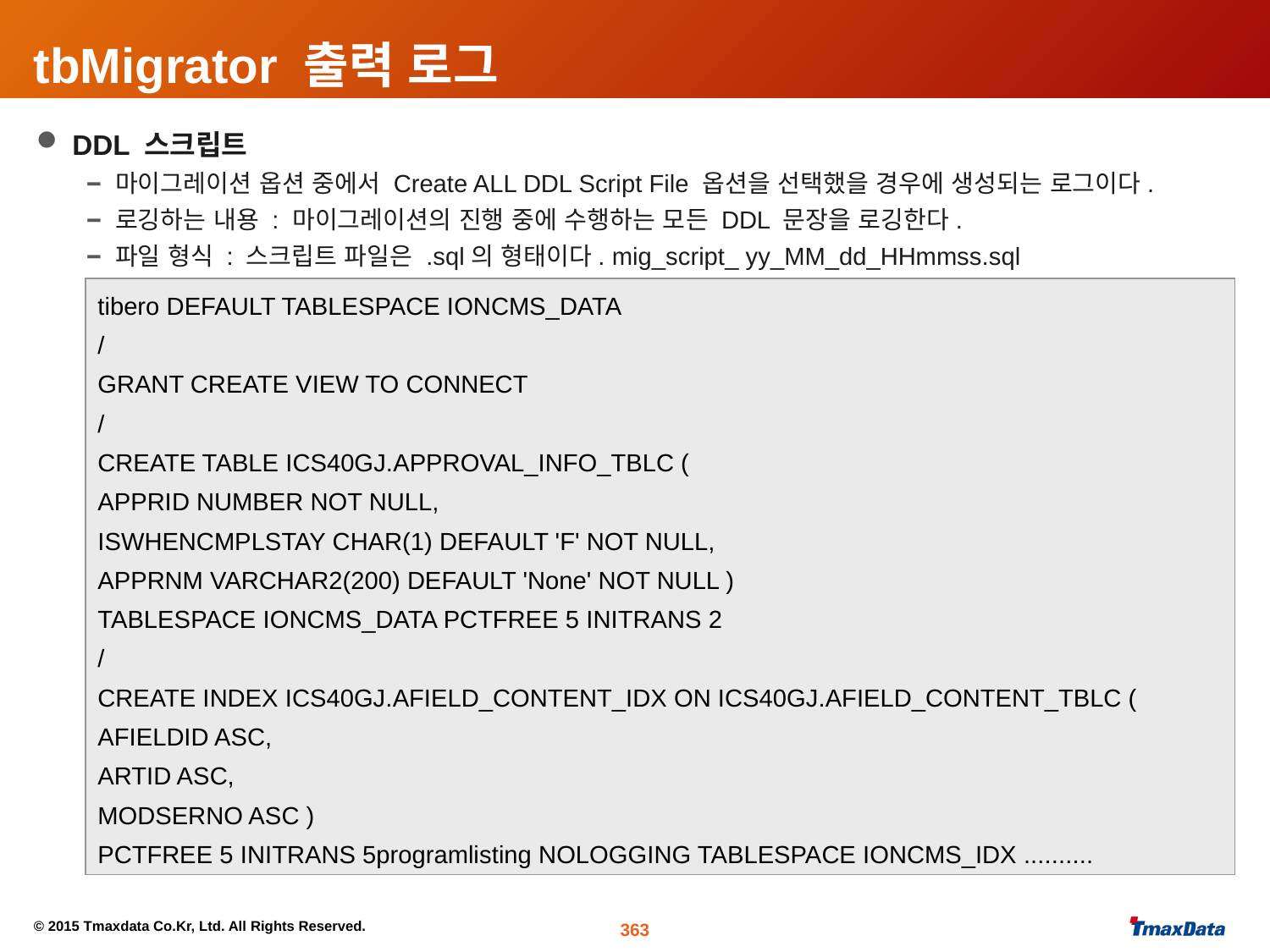

# tbMigrator 출력 로그
 DDL 스크립트
 마이그레이션 옵션 중에서 Create ALL DDL Script File 옵션을 선택했을 경우에 생성되는 로그이다.
 로깅하는 내용 : 마이그레이션의 진행 중에 수행하는 모든 DDL 문장을 로깅한다.
 파일 형식 : 스크립트 파일은 .sql의 형태이다. mig_script_ yy_MM_dd_HHmmss.sql

tibero DEFAULT TABLESPACE IONCMS_DATA
/
GRANT CREATE VIEW TO CONNECT
/
CREATE TABLE ICS40GJ.APPROVAL_INFO_TBLC (
APPRID NUMBER NOT NULL,
ISWHENCMPLSTAY CHAR(1) DEFAULT 'F' NOT NULL,
APPRNM VARCHAR2(200) DEFAULT 'None' NOT NULL )
TABLESPACE IONCMS_DATA PCTFREE 5 INITRANS 2
/
CREATE INDEX ICS40GJ.AFIELD_CONTENT_IDX ON ICS40GJ.AFIELD_CONTENT_TBLC (
AFIELDID ASC,
ARTID ASC,
MODSERNO ASC )
PCTFREE 5 INITRANS 5programlisting NOLOGGING TABLESPACE IONCMS_IDX ..........